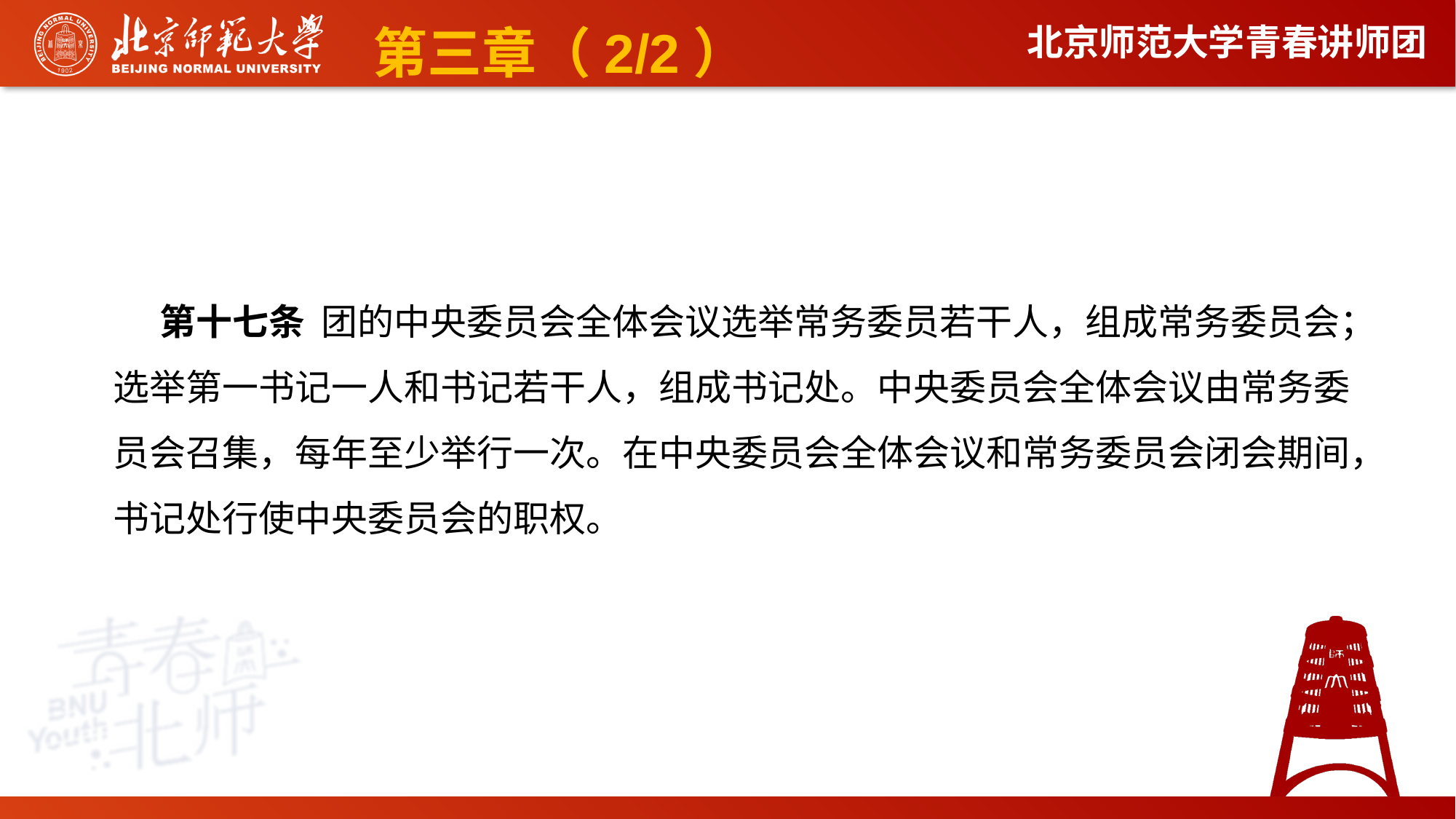

第三章（2/2）

第十七条  团的中央委员会全体会议选举常务委员若干人，组成常务委员会；选举第一书记一人和书记若干人，组成书记处。中央委员会全体会议由常务委员会召集，每年至少举行一次。在中央委员会全体会议和常务委员会闭会期间，书记处行使中央委员会的职权。